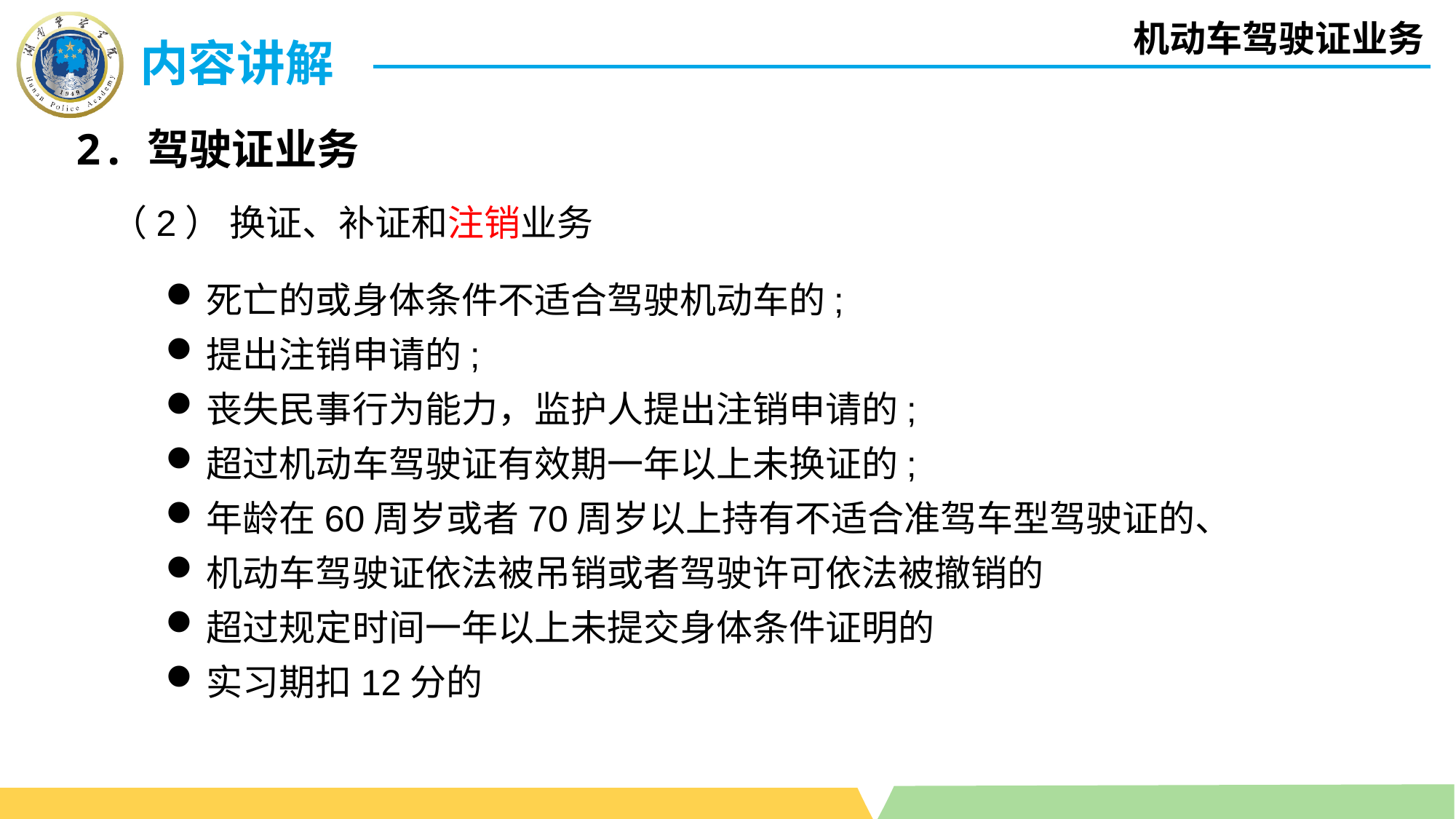

机动车驾驶证业务
内容讲解
 2. 驾驶证业务
（2） 换证、补证和注销业务

死亡的或身体条件不适合驾驶机动车的;
提出注销申请的;
丧失民事行为能力，监护人提出注销申请的;
超过机动车驾驶证有效期一年以上未换证的;
年龄在60周岁或者70周岁以上持有不适合准驾车型驾驶证的、
机动车驾驶证依法被吊销或者驾驶许可依法被撤销的
超过规定时间一年以上未提交身体条件证明的
实习期扣12分的